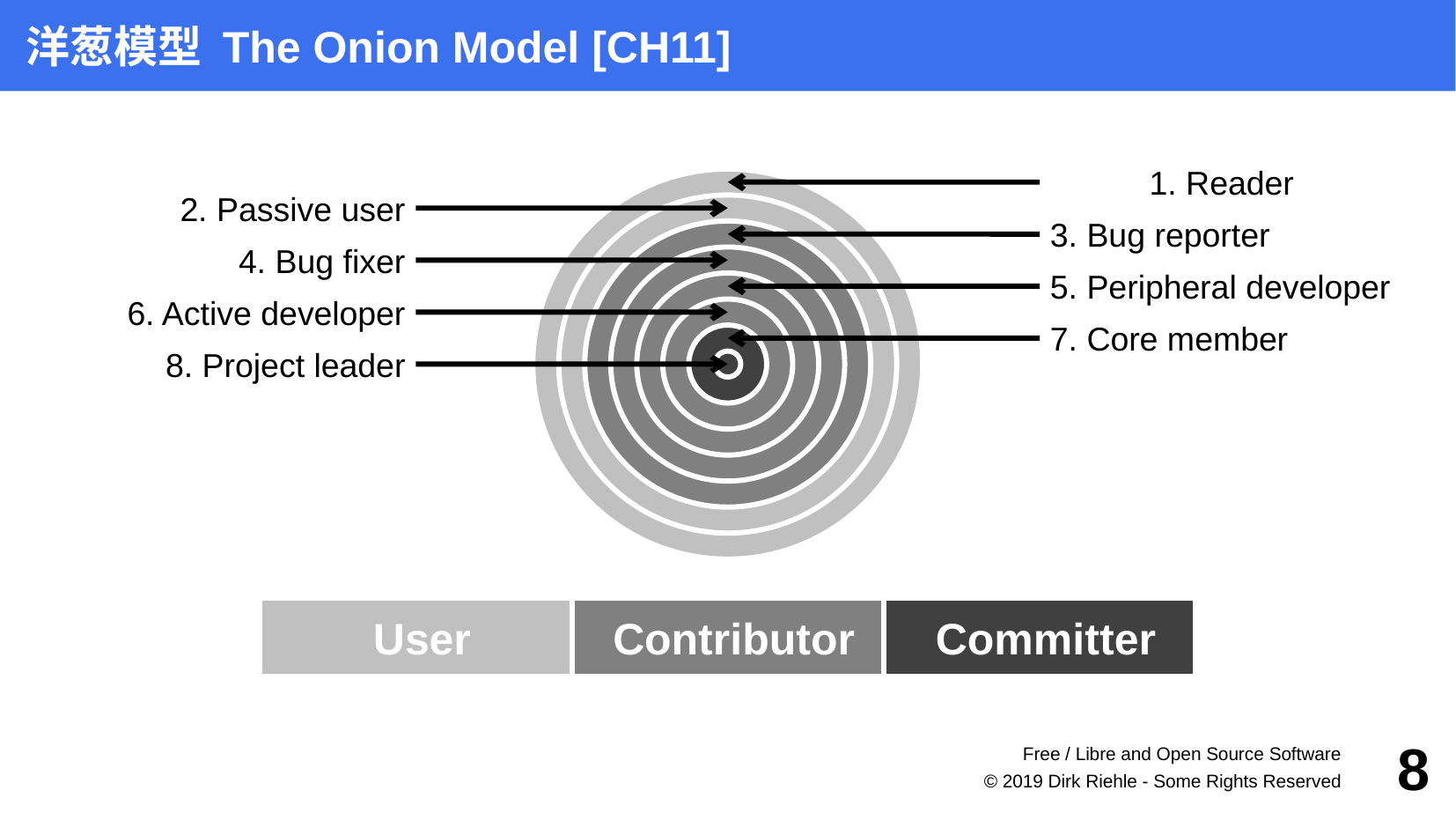

洋葱模型 The Onion Model [CH11]
1. Reader
2. Passive user

3. Bug reporter
4. Bug fixer
5. Peripheral developer
6. Active developer
7. Core member
8. Project leader
 User
 Contributor
 Committer
Free / Libre and Open Source Software
8
© 2019 Dirk Riehle - Some Rights Reserved